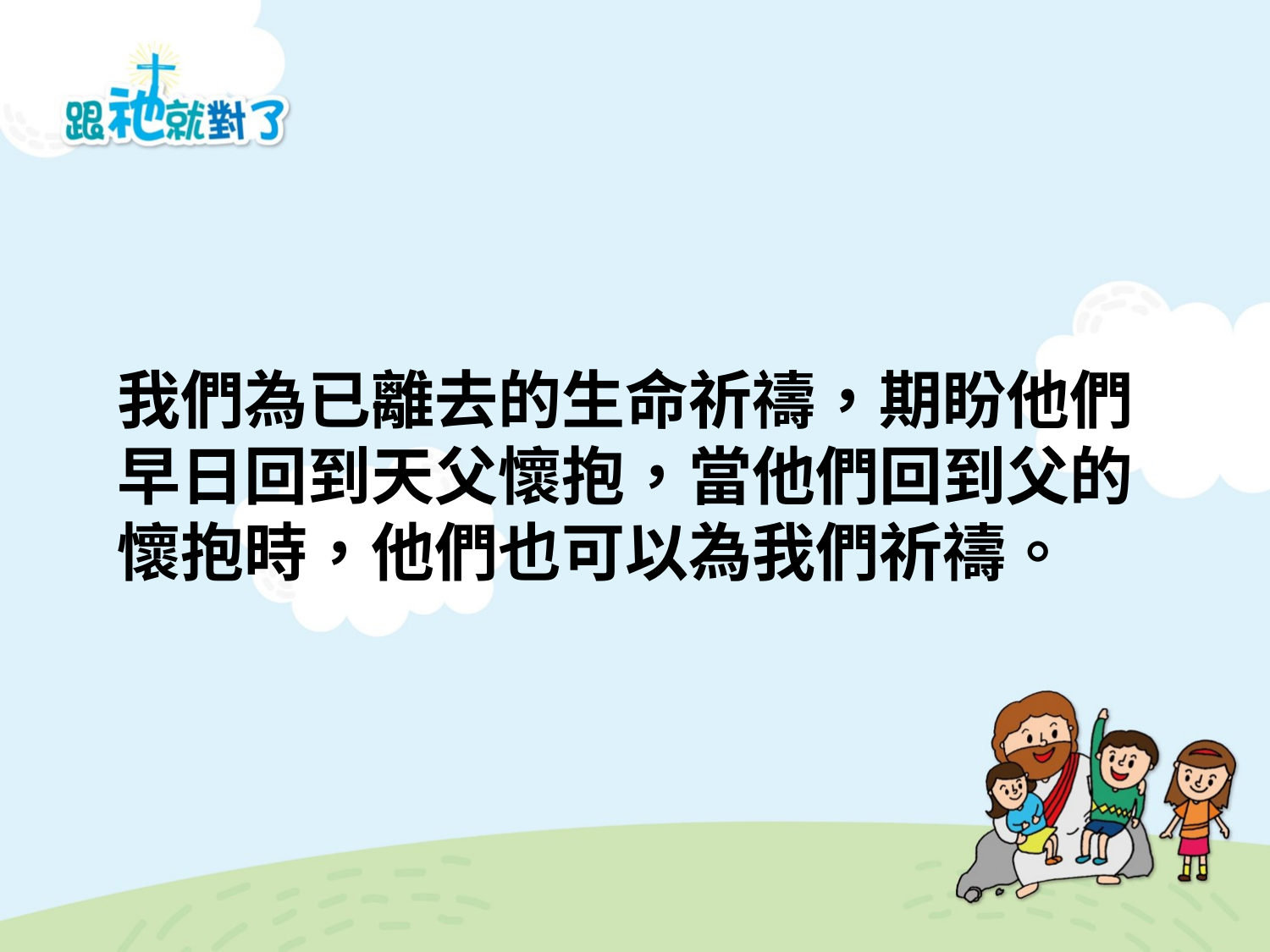

我們為已離去的生命祈禱，期盼他們早日回到天父懷抱，當他們回到父的懷抱時，他們也可以為我們祈禱。